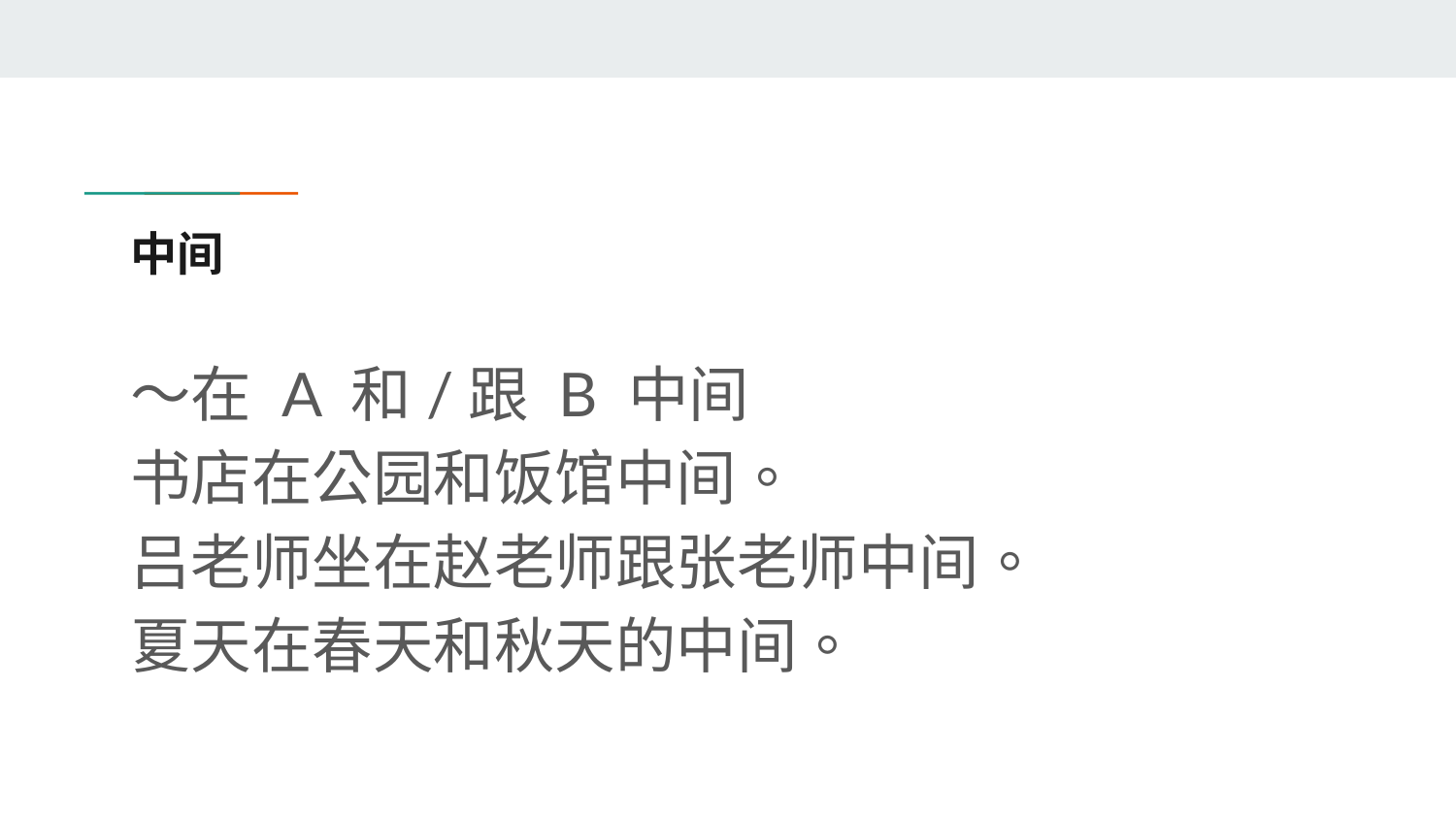

# 中间
～在 A 和/跟 B 中间
书店在公园和饭馆中间。
吕老师坐在赵老师跟张老师中间。
夏天在春天和秋天的中间。